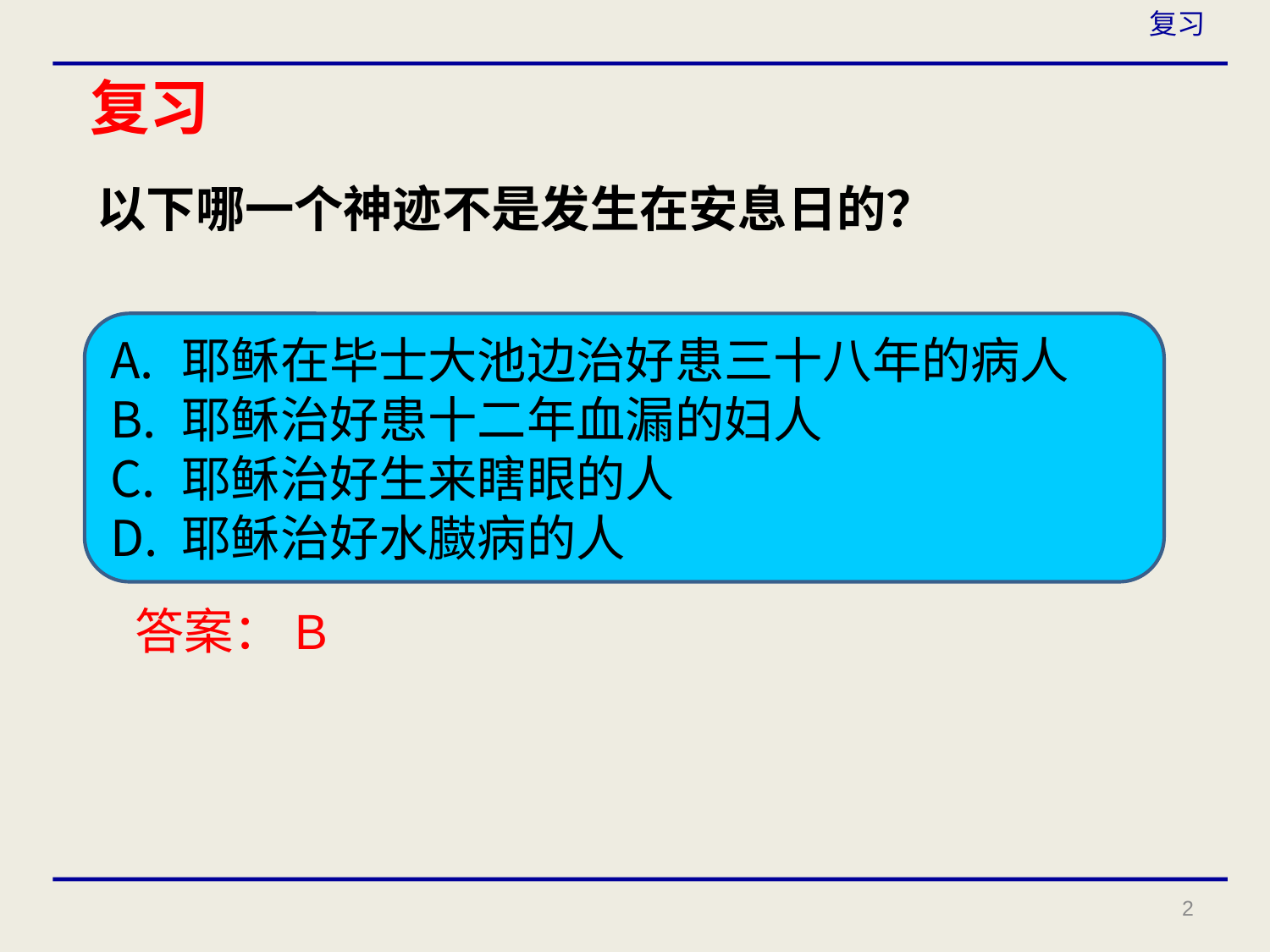

复习

# 复习
以下哪一个神迹不是发生在安息日的？
耶稣在毕士大池边治好患三十八年的病人
耶稣治好患十二年血漏的妇人
耶稣治好生来瞎眼的人
耶稣治好水臌病的人
答案：B

2